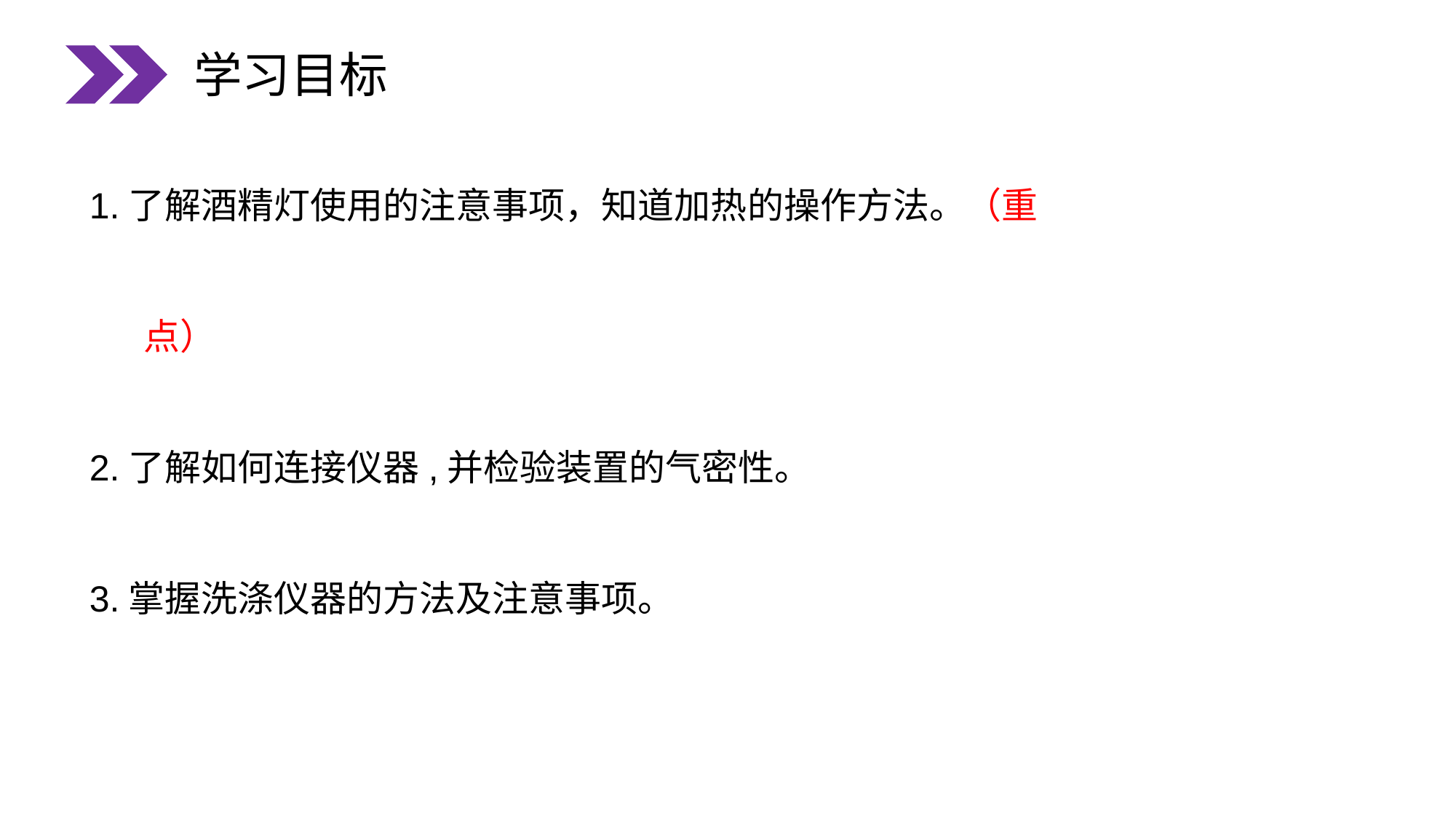

学习目标
1.了解酒精灯使用的注意事项，知道加热的操作方法。（重点）
2.了解如何连接仪器,并检验装置的气密性。
3.掌握洗涤仪器的方法及注意事项。